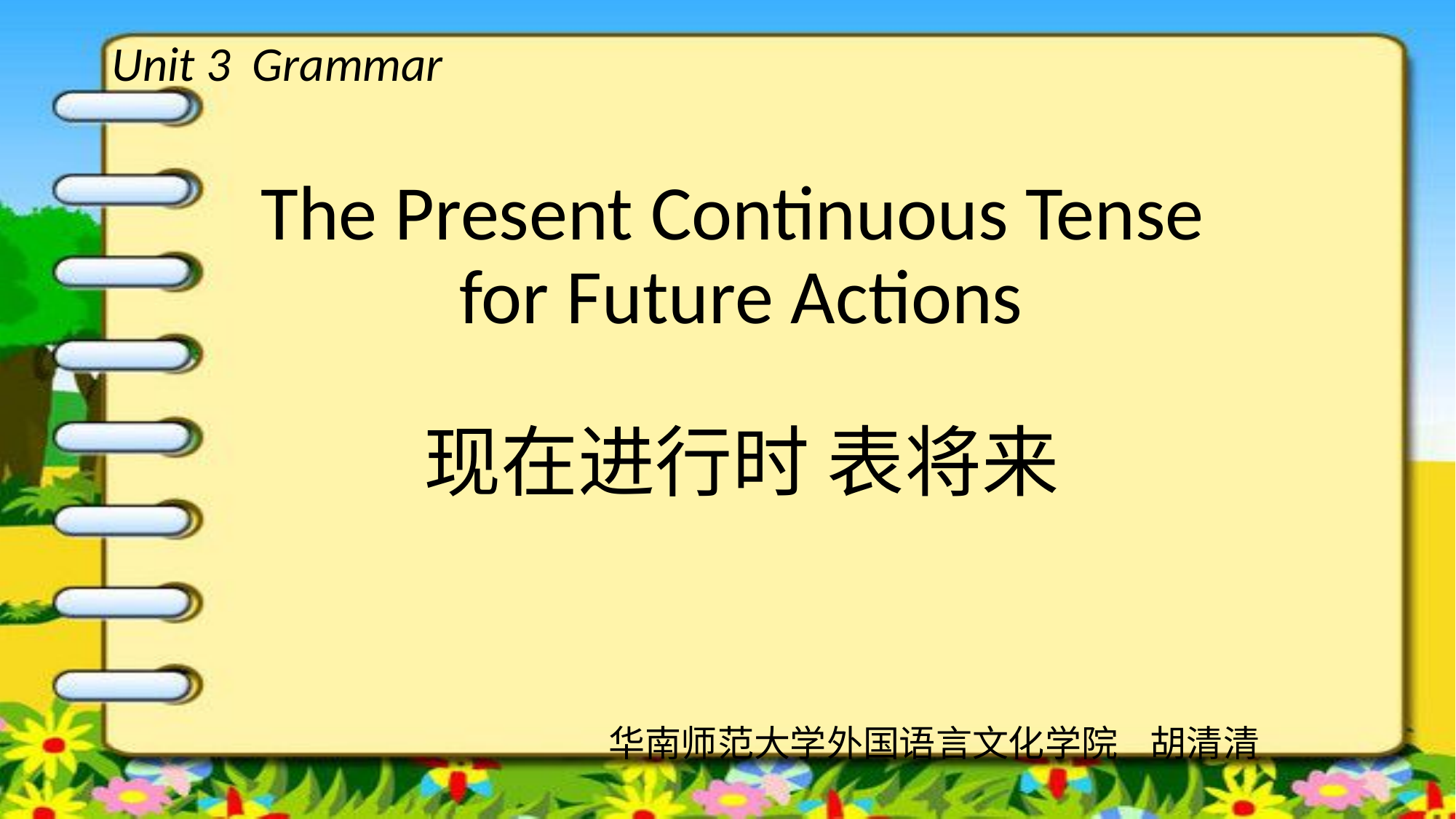

Unit 3  Grammar
# The Present Continuous Tense for Future Actions 现在进行时 表将来
华南师范大学外国语言文化学院    胡清清